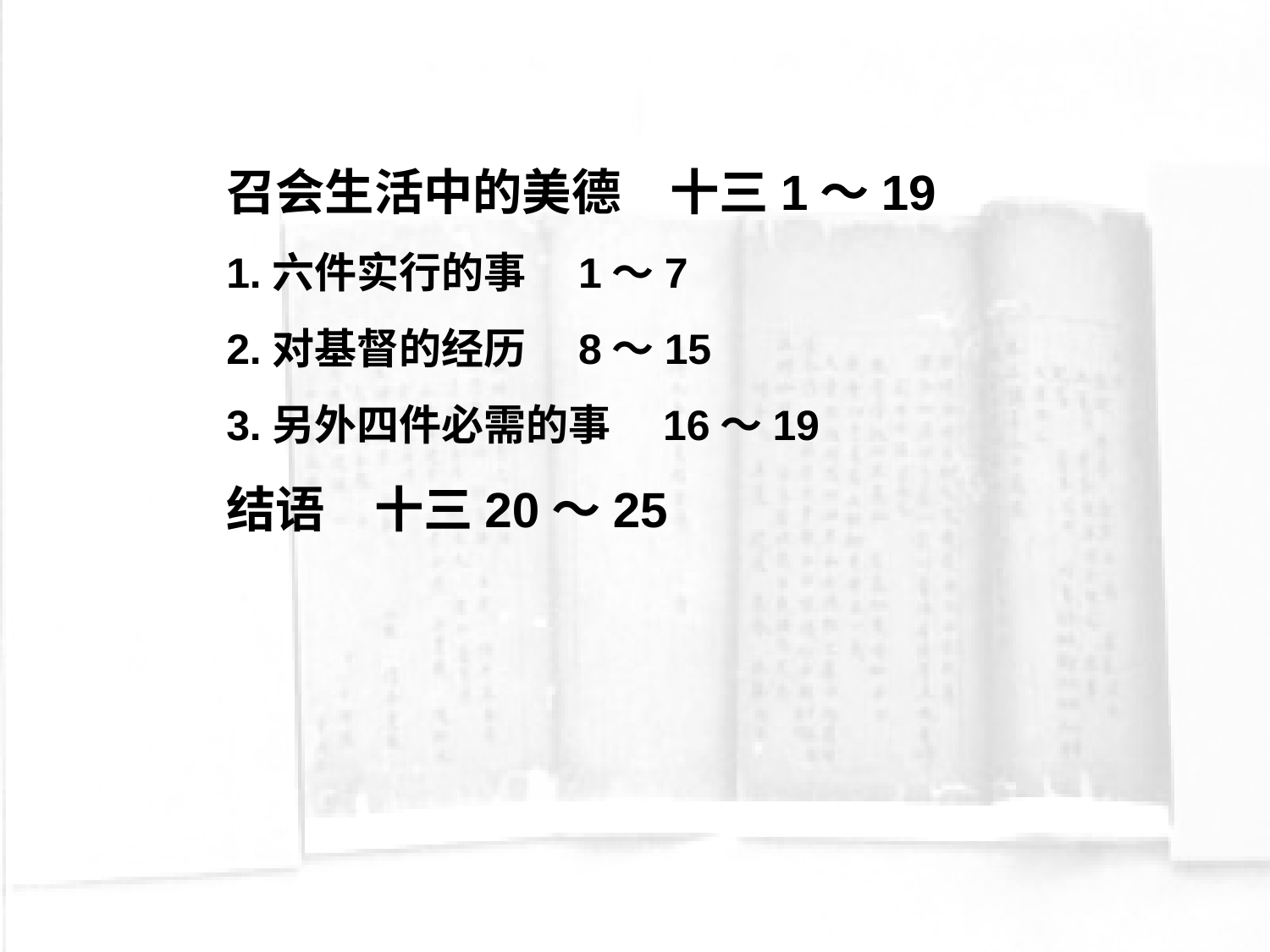

召会生活中的美德　十三1～19
1.六件实行的事　1～7
2.对基督的经历　8～15
3.另外四件必需的事　16～19
结语　十三20～25